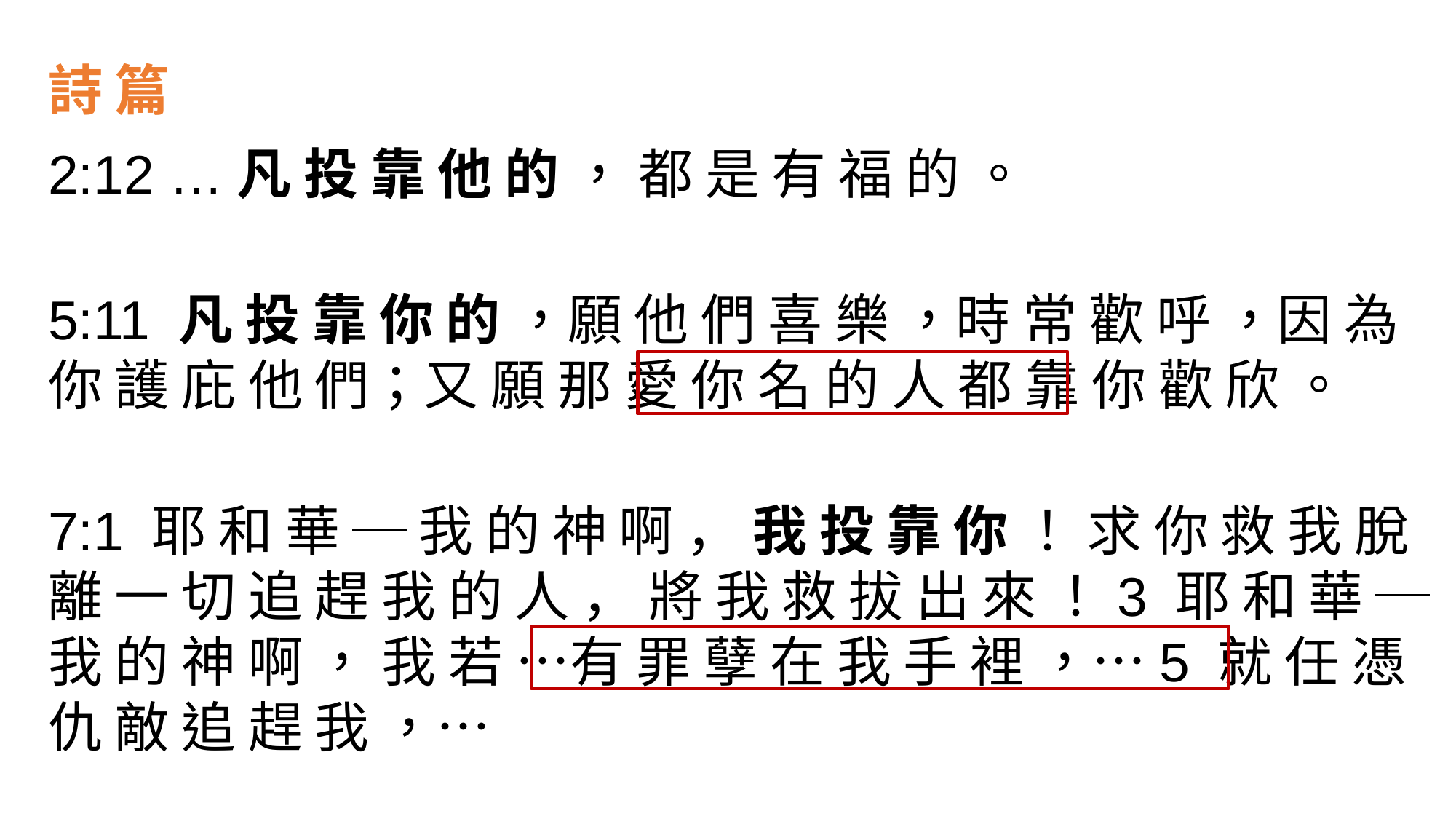

詩 篇
2:12 …凡 投 靠 他 的 ， 都 是 有 福 的 。

5:11 凡 投 靠 你 的 ，願 他 們 喜 樂 ，時 常 歡 呼 ，因 為 你 護 庇 他 們；又 願 那 愛 你 名 的 人 都 靠 你 歡 欣 。

7:1 耶 和 華 ─ 我 的 神 啊 ， 我 投 靠 你 ！ 求 你 救 我 脫 離 一 切 追 趕 我 的 人 ， 將 我 救 拔 出 來 ！3 耶 和 華 ─ 我 的 神 啊 ， 我 若 …有 罪 孽 在 我 手 裡 ，…5 就 任 憑 仇 敵 追 趕 我 ，…